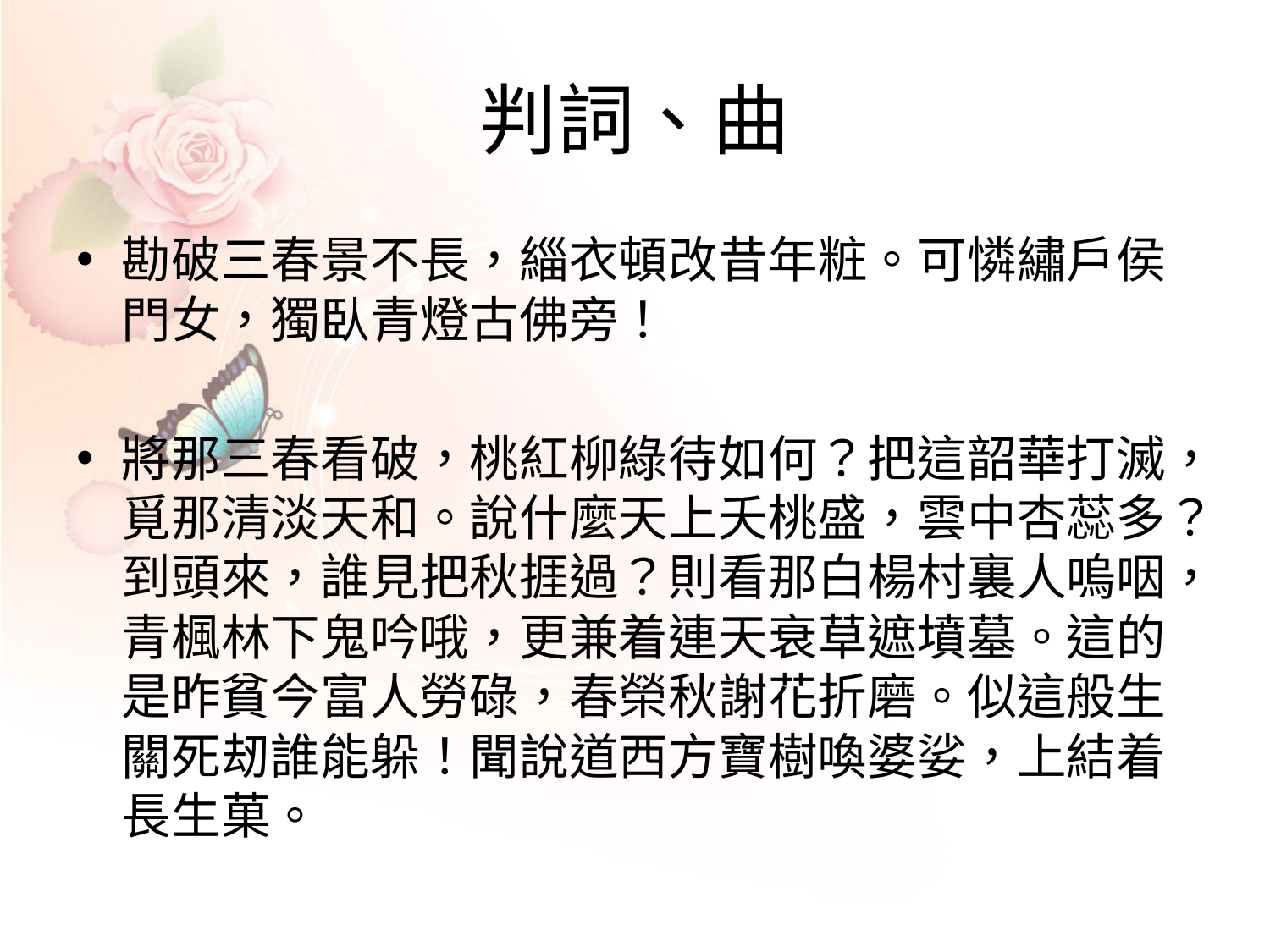

# 判詞、曲
勘破三春景不長，緇衣頓改昔年粧。可憐繡戶侯門女，獨臥青燈古佛旁！

將那三春看破，桃紅柳綠待如何？把這韶華打滅，覓那清淡天和。說什麼天上夭桃盛，雲中杏蕊多？到頭來，誰見把秋捱過？則看那白楊村裏人嗚咽，青楓林下鬼吟哦，更兼着連天衰草遮墳墓。這的是昨貧今富人勞碌，春榮秋謝花折磨。似這般生關死刼誰能躲！聞說道西方寶樹喚婆娑，上結着長生菓。